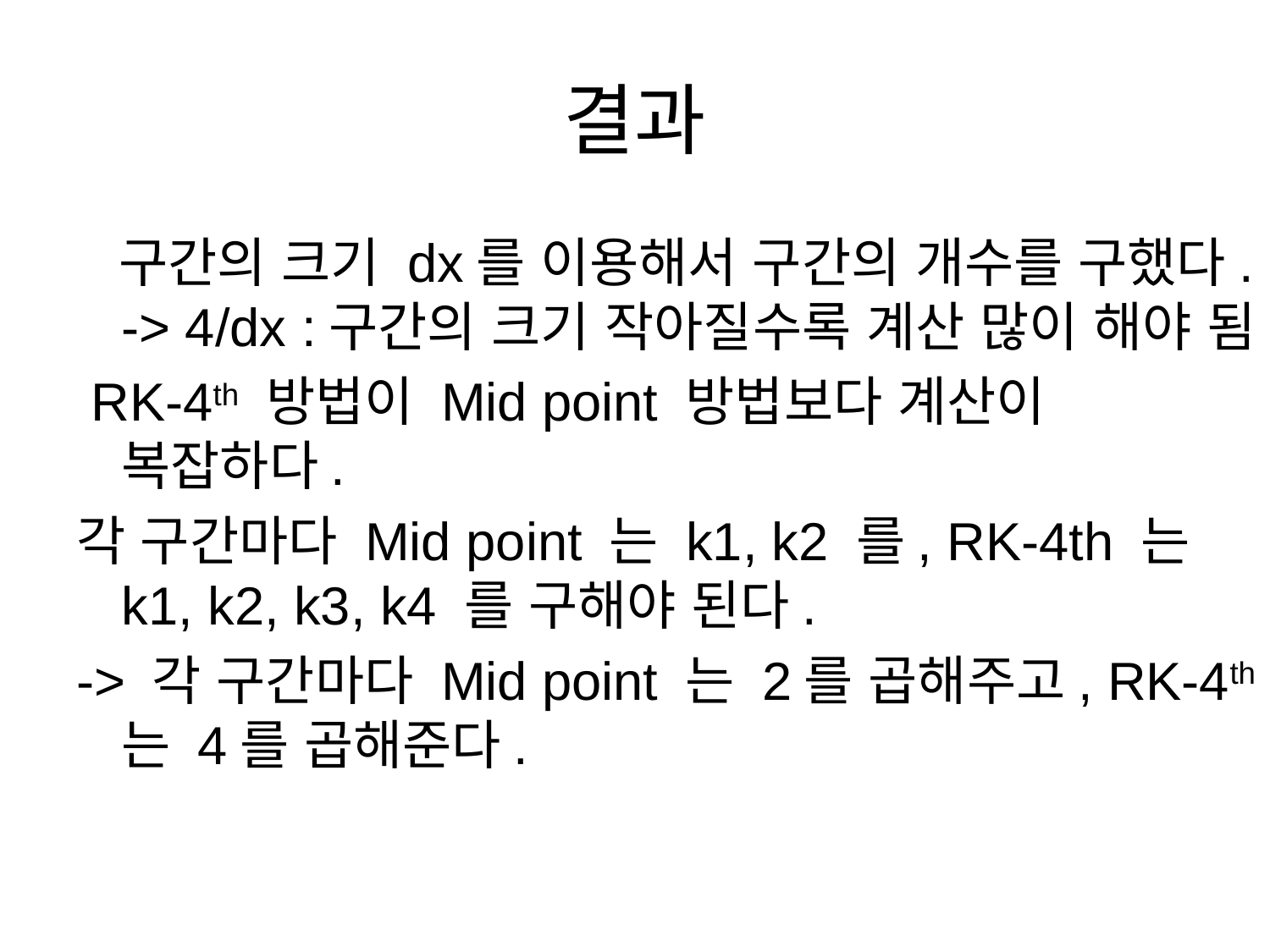

# 결과
  구간의 크기 dx를 이용해서 구간의 개수를 구했다. -> 4/dx :구간의 크기 작아질수록 계산 많이 해야 됨.
 RK-4th 방법이 Mid point 방법보다 계산이 복잡하다.
각 구간마다 Mid point 는 k1, k2 를, RK-4th 는 k1, k2, k3, k4 를 구해야 된다.
-> 각 구간마다 Mid point 는 2를 곱해주고, RK-4th 는 4를 곱해준다.